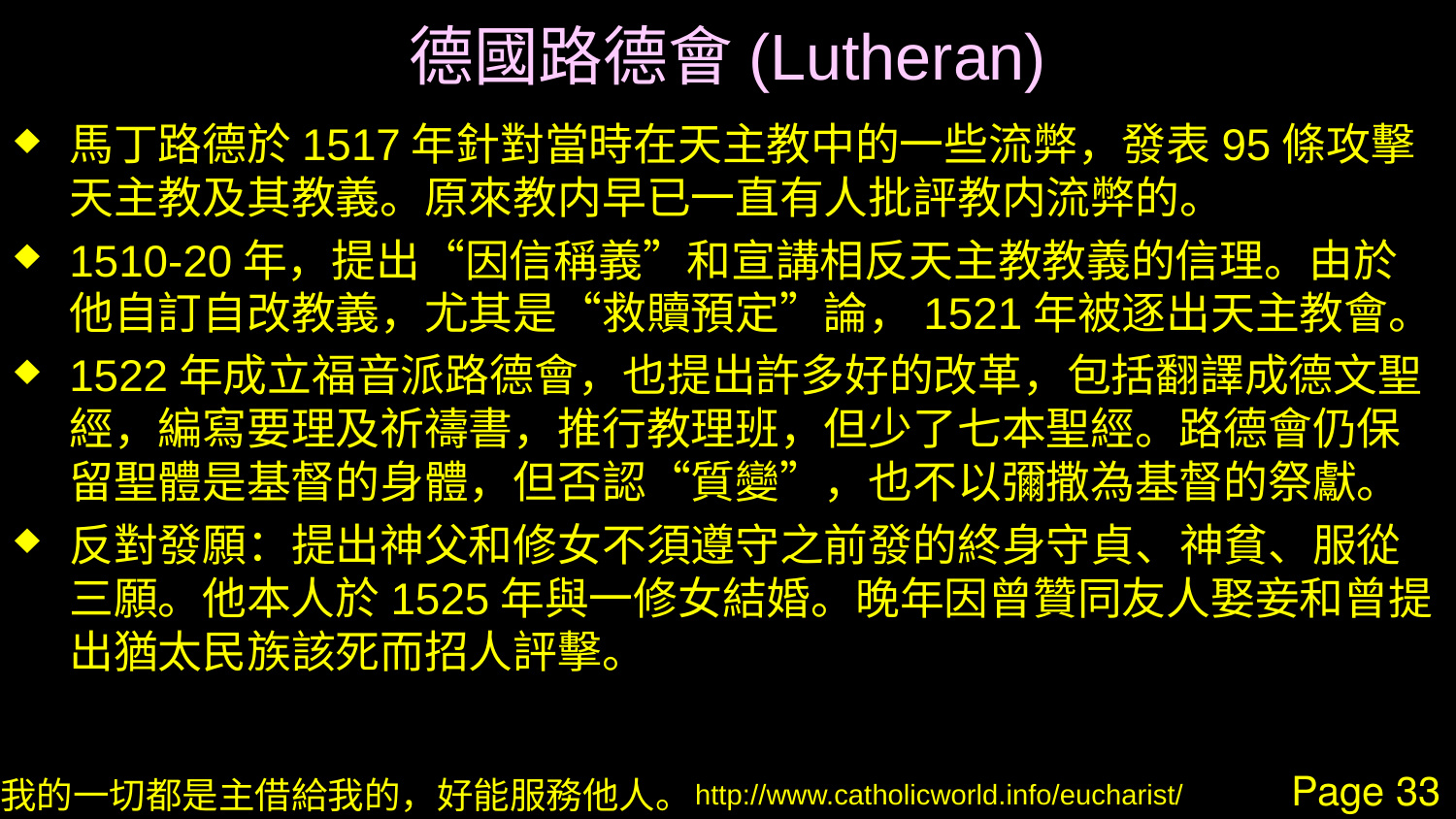

# 德國路德會(Lutheran)
馬丁路德於1517年針對當時在天主教中的一些流弊，發表95條攻擊天主教及其教義。原來教内早已一直有人批評教内流弊的。
1510-20年，提出“因信稱義”和宣講相反天主教教義的信理。由於他自訂自改教義，尤其是“救贖預定”論，1521年被逐出天主教會。
1522年成立福音派路德會，也提出許多好的改革，包括翻譯成德文聖經，編寫要理及祈禱書，推行教理班，但少了七本聖經。路德會仍保留聖體是基督的身體，但否認“質變”，也不以彌撒為基督的祭獻。
反對發願：提出神父和修女不須遵守之前發的終身守貞、神貧、服從三願。他本人於1525年與一修女結婚。晚年因曾贊同友人娶妾和曾提出猶太民族該死而招人評擊。